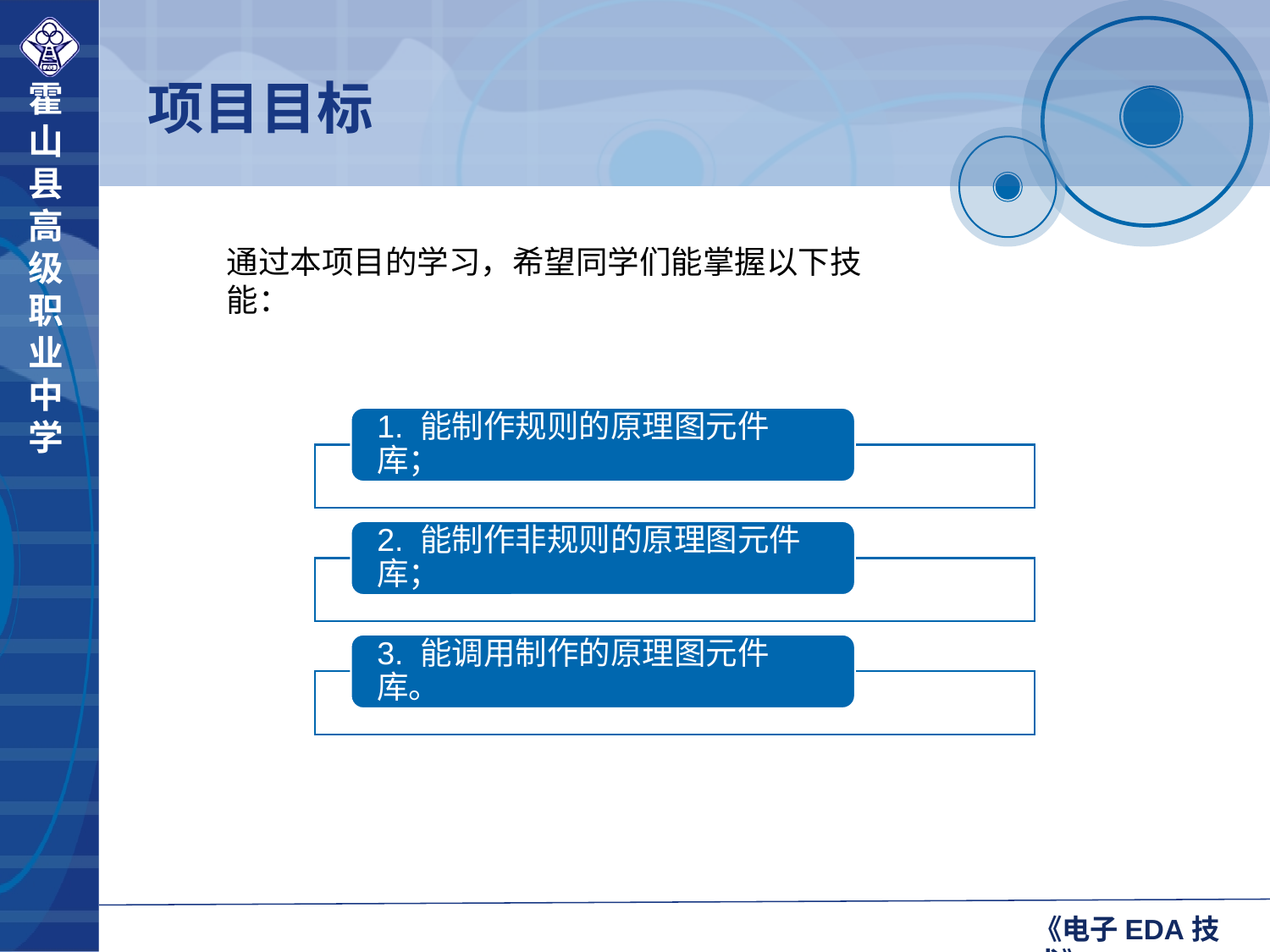

项目目标
通过本项目的学习，希望同学们能掌握以下技能：

1. 能制作规则的原理图元件库；
2. 能制作非规则的原理图元件库；
3. 能调用制作的原理图元件库。